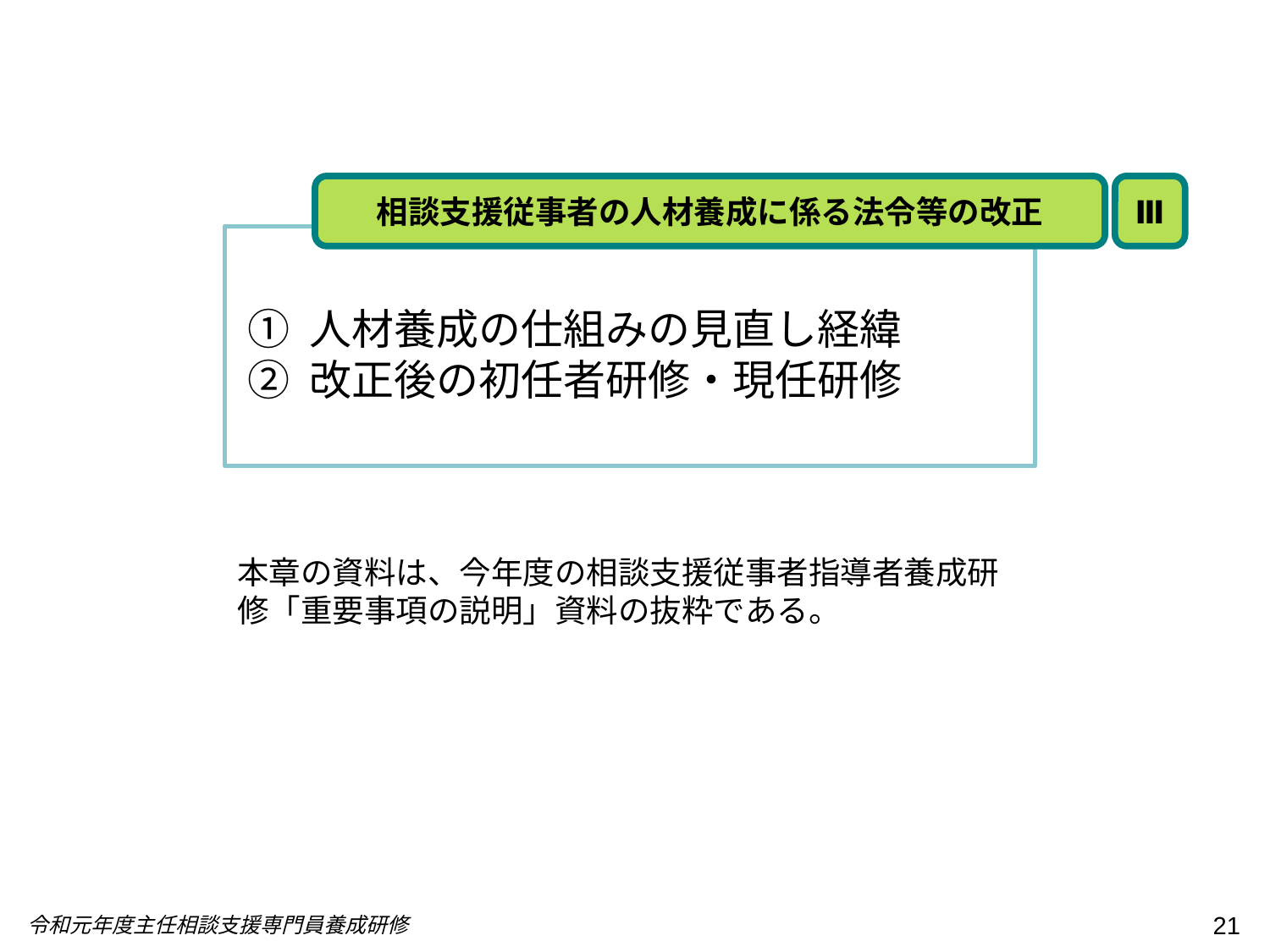

相談支援従事者の人材養成に係る法令等の改正
Ⅲ

① 人材養成の仕組みの見直し経緯
② 改正後の初任者研修・現任研修
本章の資料は、今年度の相談支援従事者指導者養成研修「重要事項の説明」資料の抜粋である。
21
令和元年度主任相談支援専門員養成研修